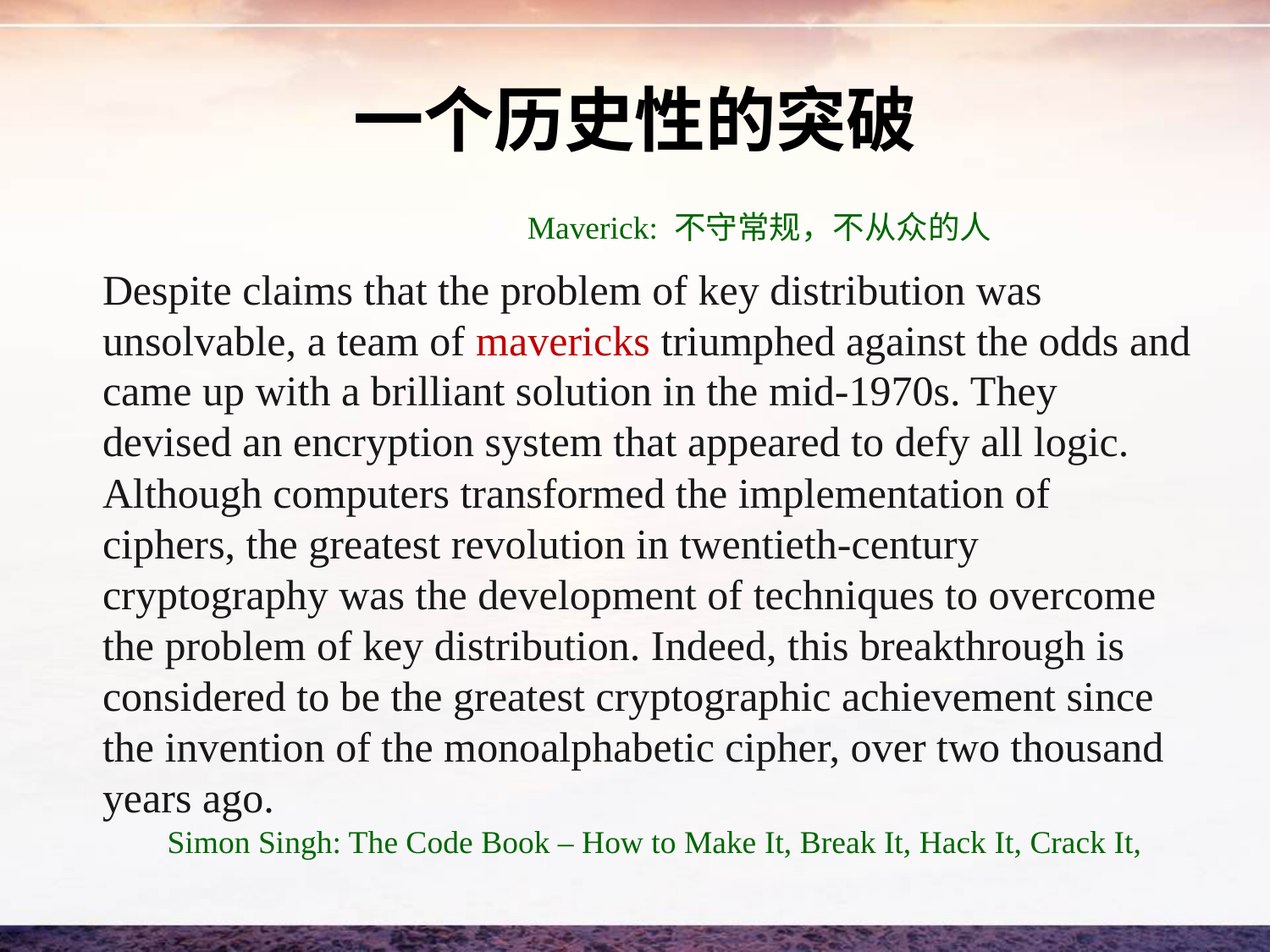

# 一个历史性的突破
Maverick: 不守常规，不从众的人
Despite claims that the problem of key distribution was unsolvable, a team of mavericks triumphed against the odds and came up with a brilliant solution in the mid-1970s. They devised an encryption system that appeared to defy all logic. Although computers transformed the implementation of ciphers, the greatest revolution in twentieth-century cryptography was the development of techniques to overcome the problem of key distribution. Indeed, this breakthrough is considered to be the greatest cryptographic achievement since the invention of the monoalphabetic cipher, over two thousand years ago.
Simon Singh: The Code Book – How to Make It, Break It, Hack It, Crack It,